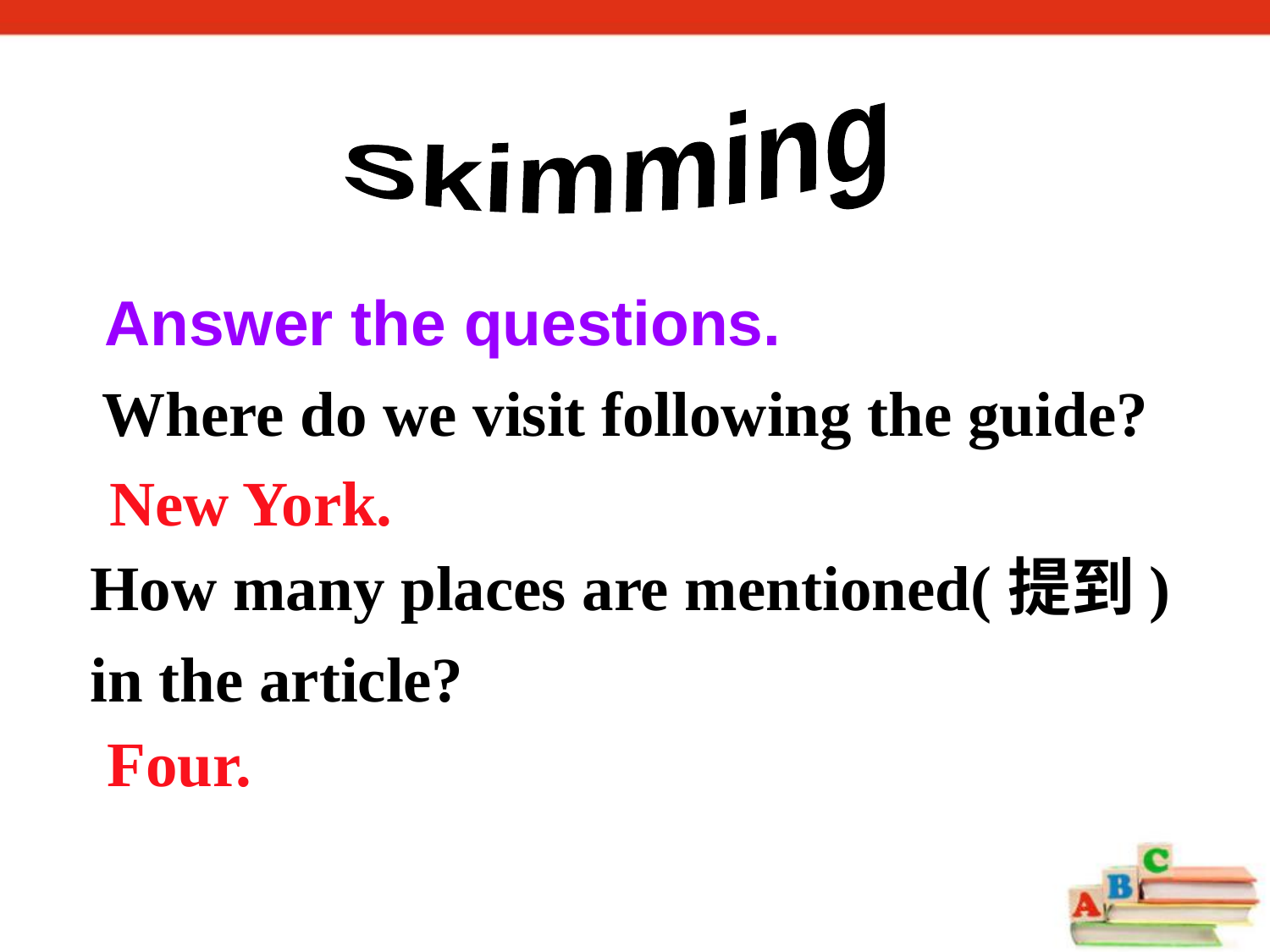

Skimming
Answer the questions.
Where do we visit following the guide?
New York.
How many places are mentioned(提到)
in the article?
Four.